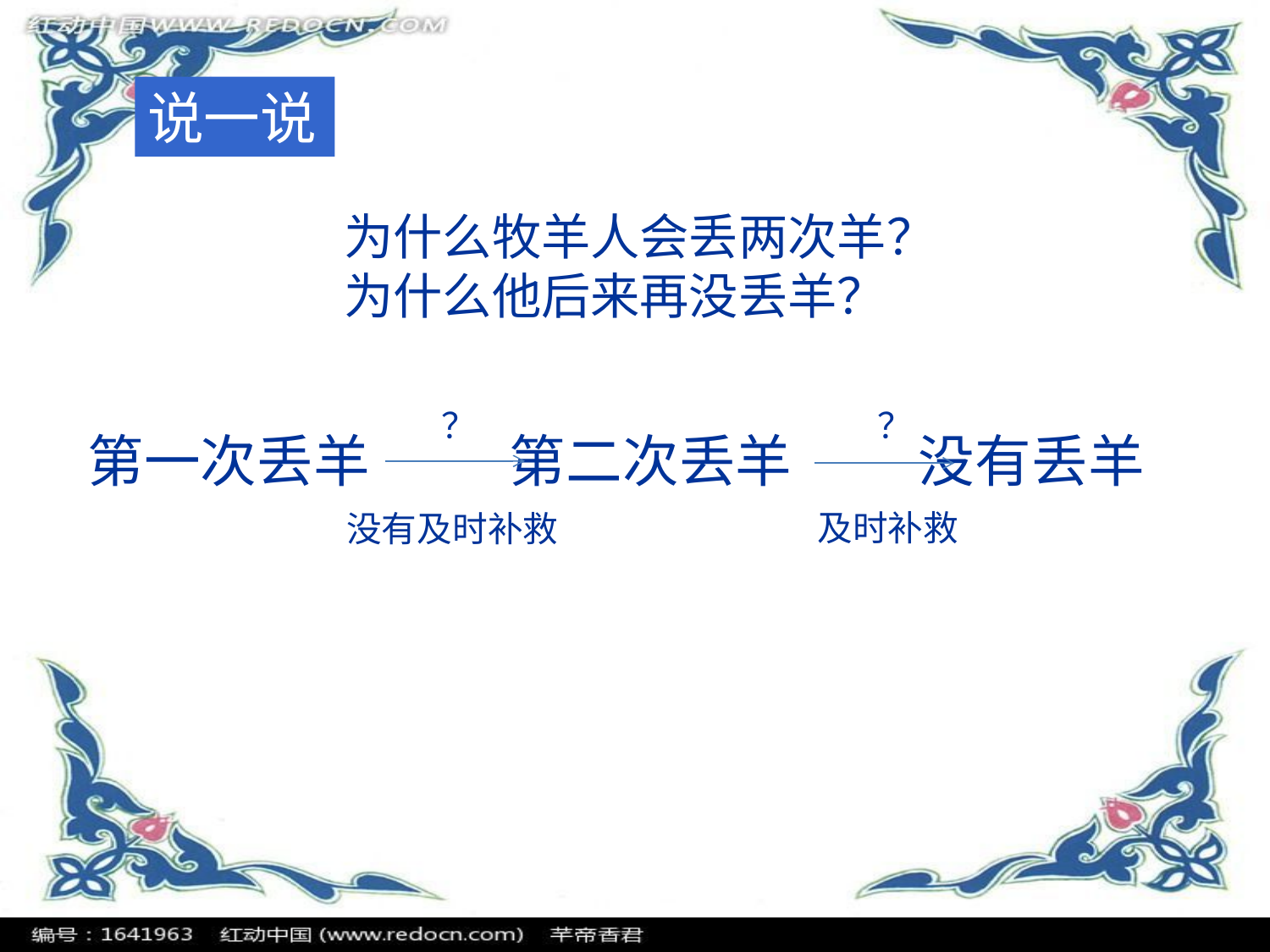

说一说
为什么牧羊人会丢两次羊？
为什么他后来再没丢羊？
？
？
第一次丢羊           第二次丢羊          没有丢羊
及时补救
没有及时补救